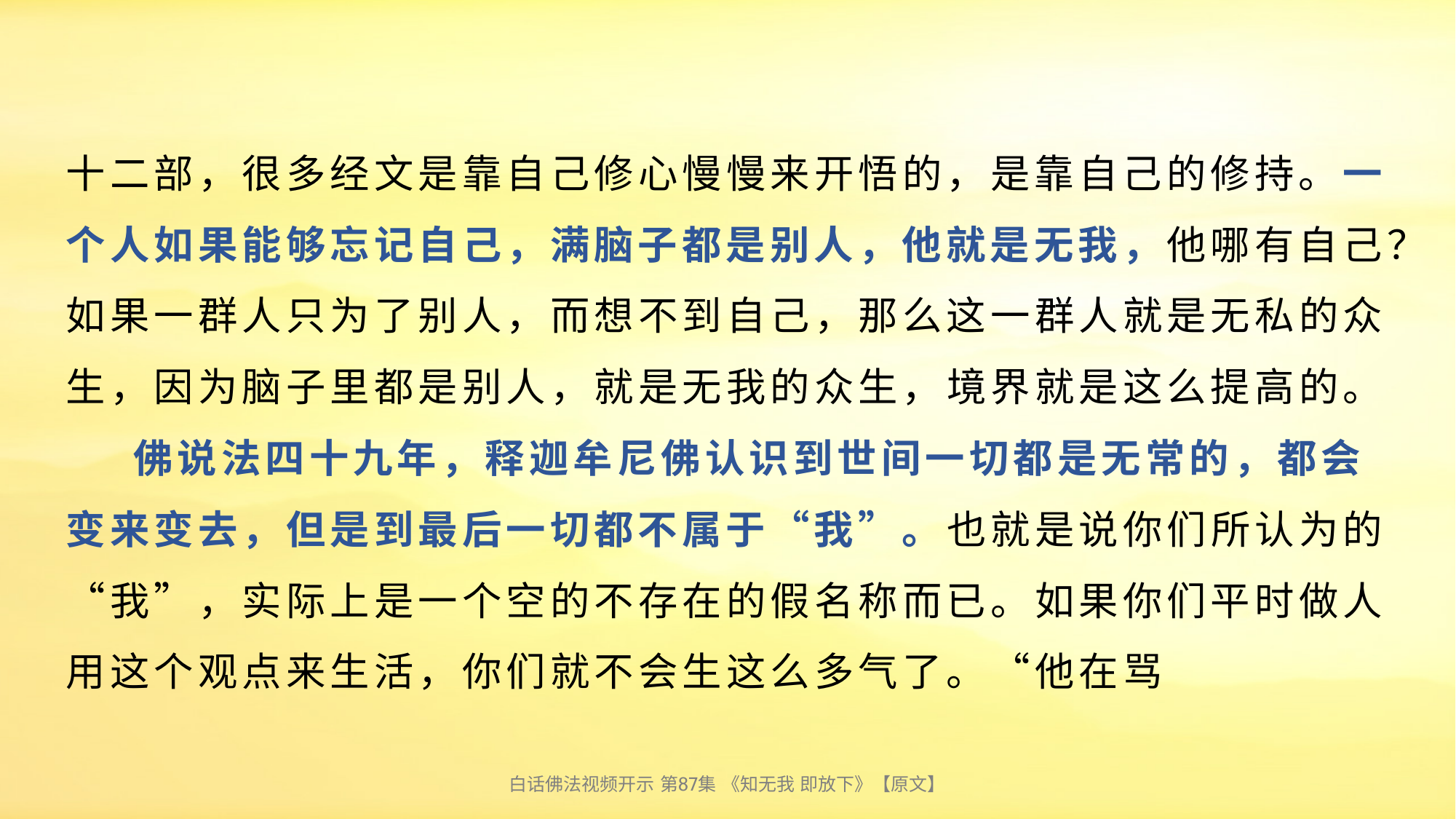

# 十二部，很多经文是靠自己修心慢慢来开悟的，是靠自己的修持。一个人如果能够忘记自己，满脑子都是别人，他就是无我，他哪有自己？如果一群人只为了别人，而想不到自己，那么这一群人就是无私的众生，因为脑子里都是别人，就是无我的众生，境界就是这么提高的。 佛说法四十九年，释迦牟尼佛认识到世间一切都是无常的，都会变来变去，但是到最后一切都不属于“我”。也就是说你们所认为的“我”，实际上是一个空的不存在的假名称而已。如果你们平时做人用这个观点来生活，你们就不会生这么多气了。“他在骂
白话佛法视频开示 第87集 《知无我 即放下》【原文】